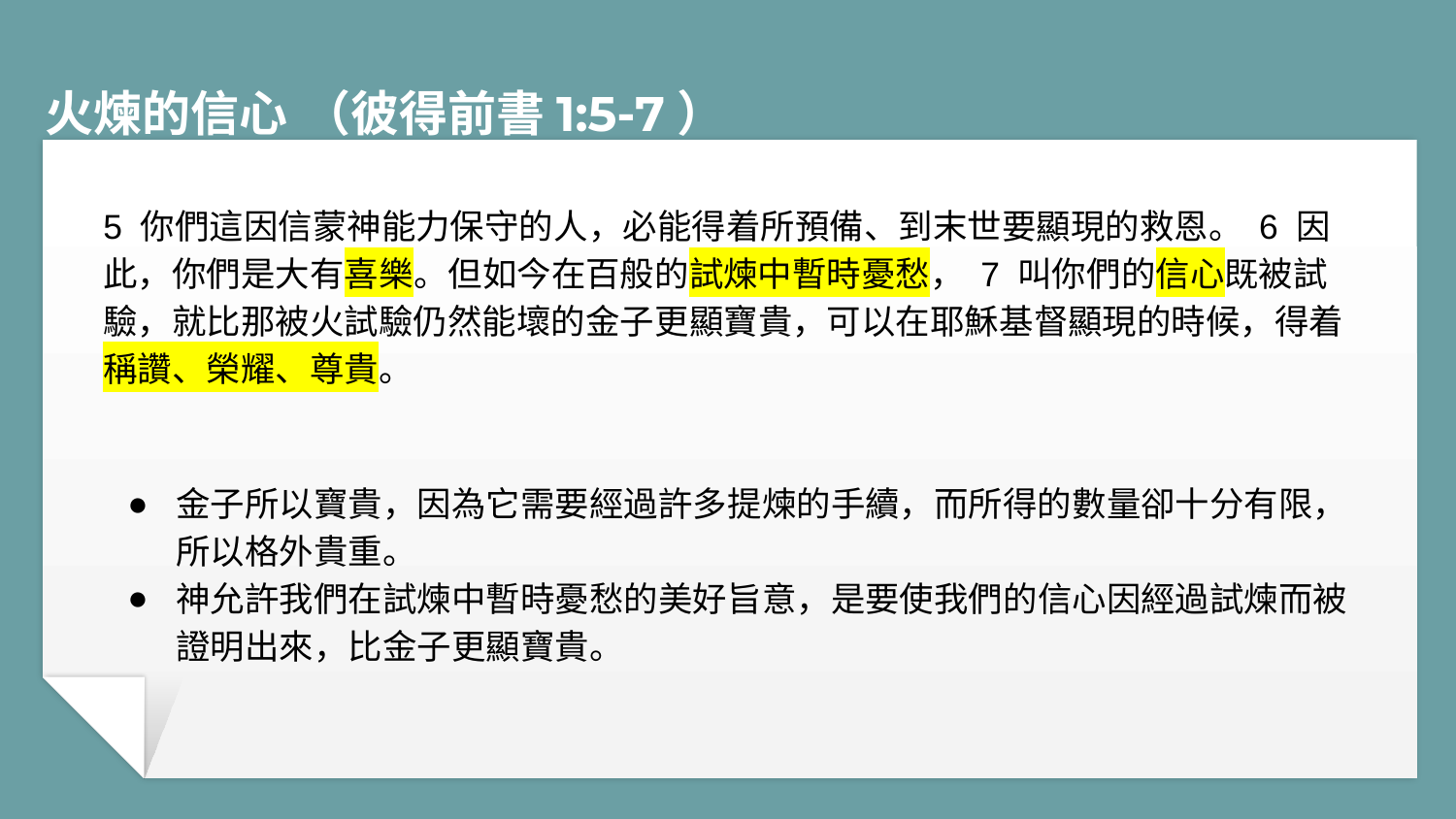

# 火煉的信心 （彼得前書1:5-7）
5 你們這因信蒙神能力保守的人，必能得着所預備、到末世要顯現的救恩。 6 因此，你們是大有喜樂。但如今在百般的試煉中暫時憂愁， 7 叫你們的信心既被試驗，就比那被火試驗仍然能壞的金子更顯寶貴，可以在耶穌基督顯現的時候，得着稱讚、榮耀、尊貴。

金子所以寶貴，因為它需要經過許多提煉的手續，而所得的數量卻十分有限，所以格外貴重。
神允許我們在試煉中暫時憂愁的美好旨意，是要使我們的信心因經過試煉而被證明出來，比金子更顯寶貴。